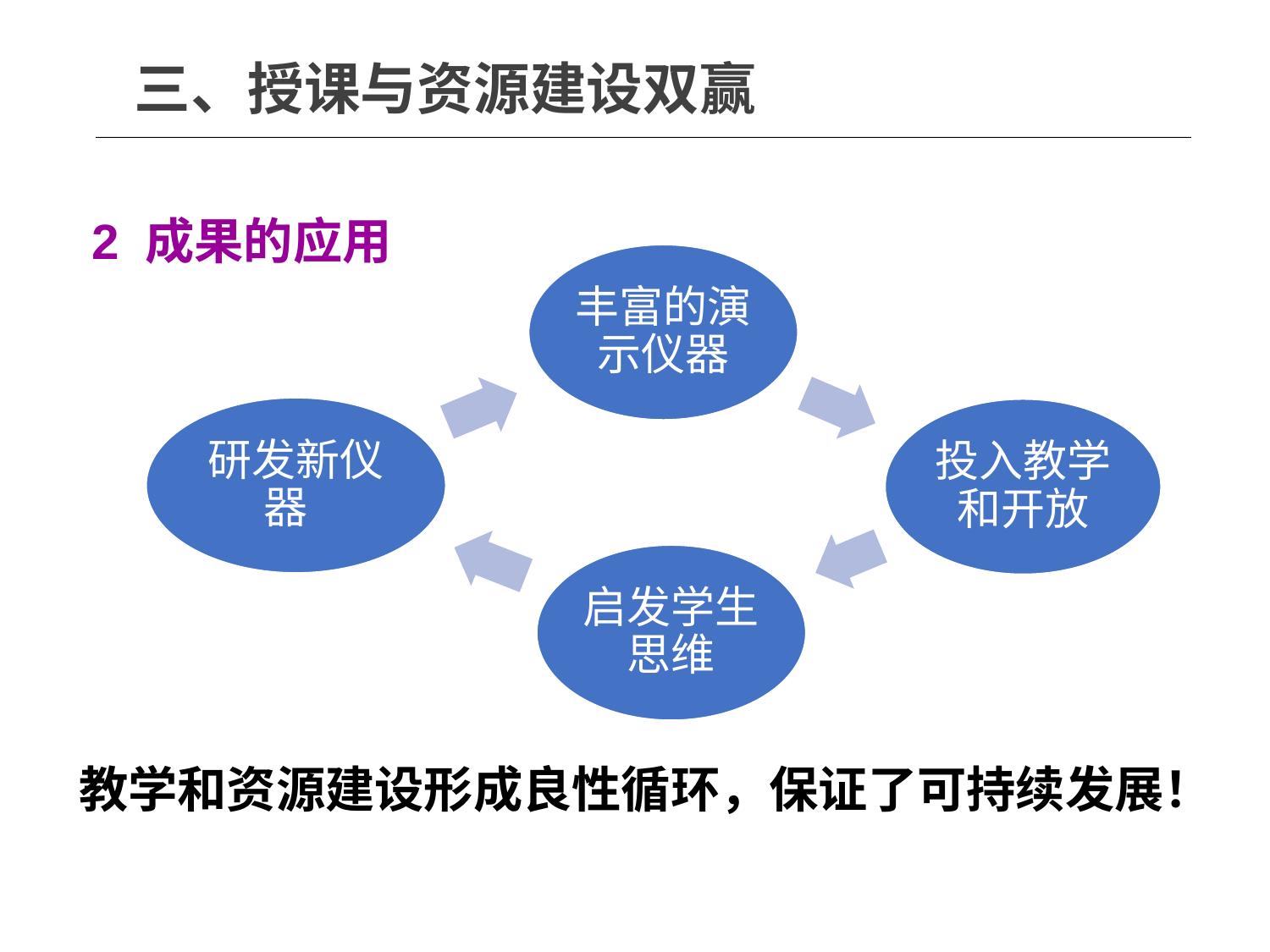

三、授课与资源建设双赢
2 成果的应用
丰富的演示仪器

投入教学和开放

启发学生思维

研发新仪器

教学和资源建设形成良性循环，保证了可持续发展！